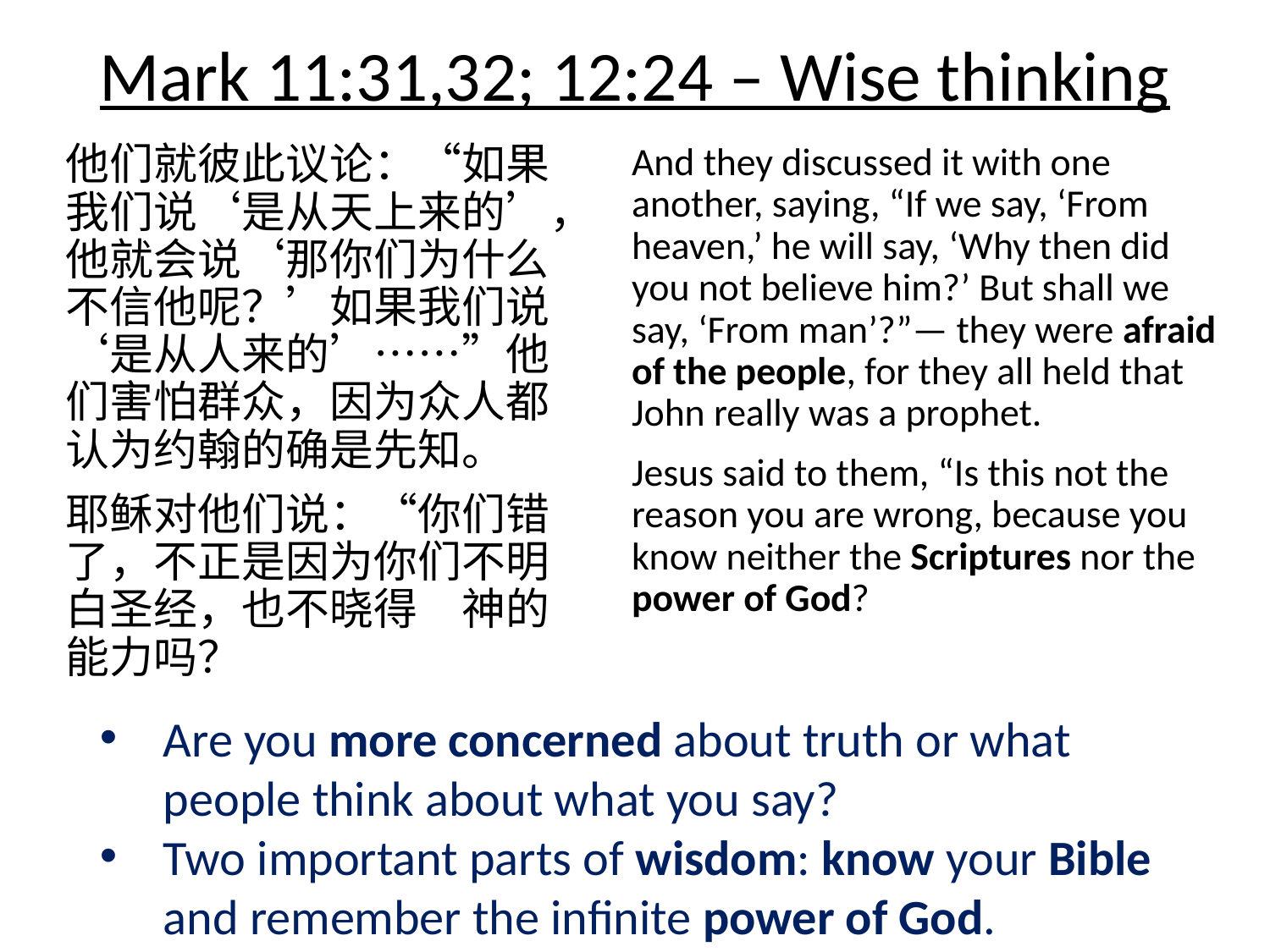

# Mark 11:31,32; 12:24 – Wise thinking
他们就彼此议论：“如果我们说‘是从天上来的’，他就会说‘那你们为什么不信他呢？’如果我们说‘是从人来的’……”他们害怕群众，因为众人都认为约翰的确是先知。
耶稣对他们说：“你们错了，不正是因为你们不明白圣经，也不晓得　神的能力吗？
And they discussed it with one another, saying, “If we say, ‘From heaven,’ he will say, ‘Why then did you not believe him?’ But shall we say, ‘From man’?”— they were afraid of the people, for they all held that John really was a prophet.
Jesus said to them, “Is this not the reason you are wrong, because you know neither the Scriptures nor the power of God?
Are you more concerned about truth or what people think about what you say?
Two important parts of wisdom: know your Bible and remember the infinite power of God.